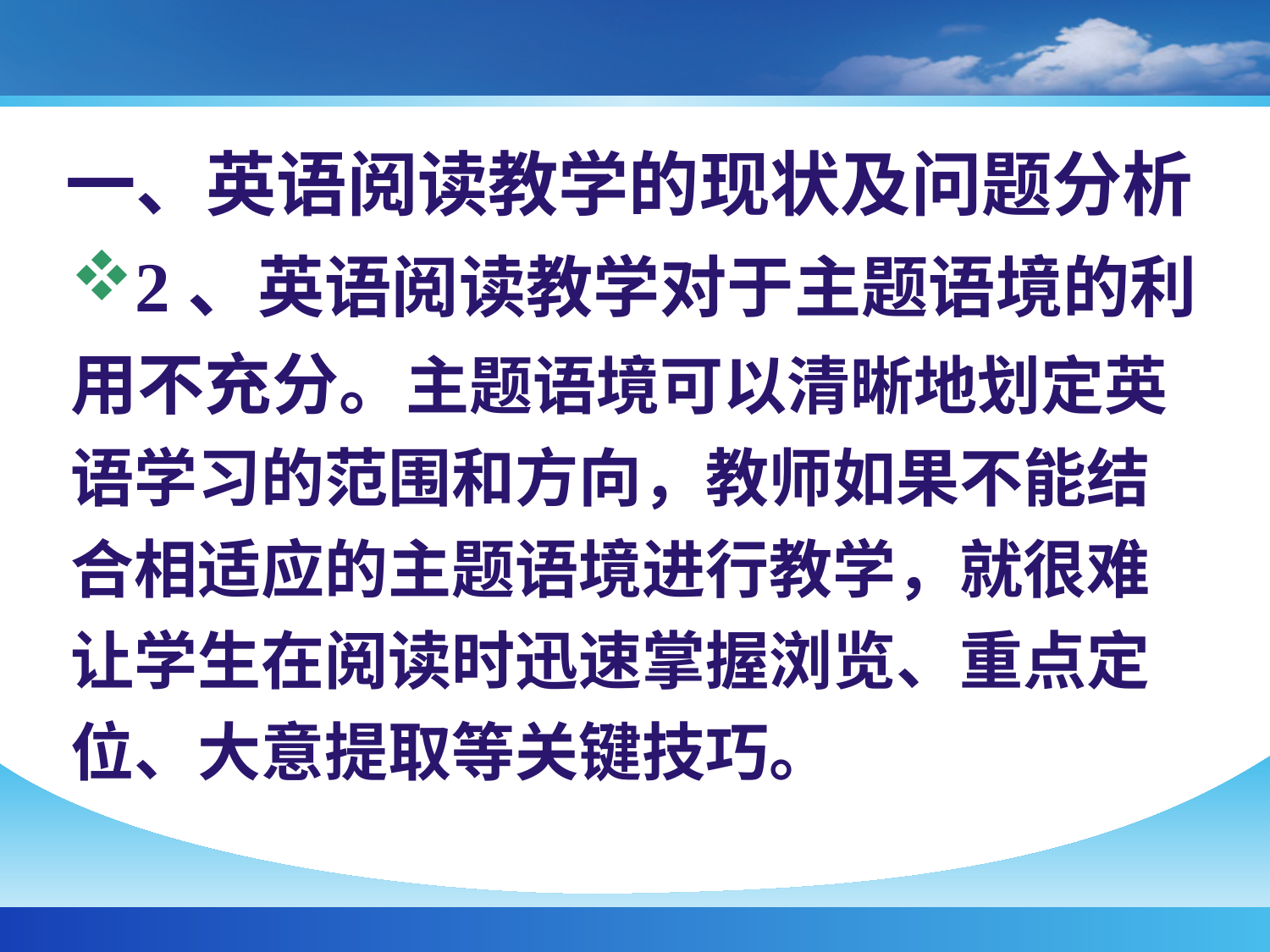

一、英语阅读教学的现状及问题分析
2、英语阅读教学对于主题语境的利用不充分。主题语境可以清晰地划定英语学习的范围和方向，教师如果不能结合相适应的主题语境进行教学，就很难让学生在阅读时迅速掌握浏览、重点定位、大意提取等关键技巧。
21